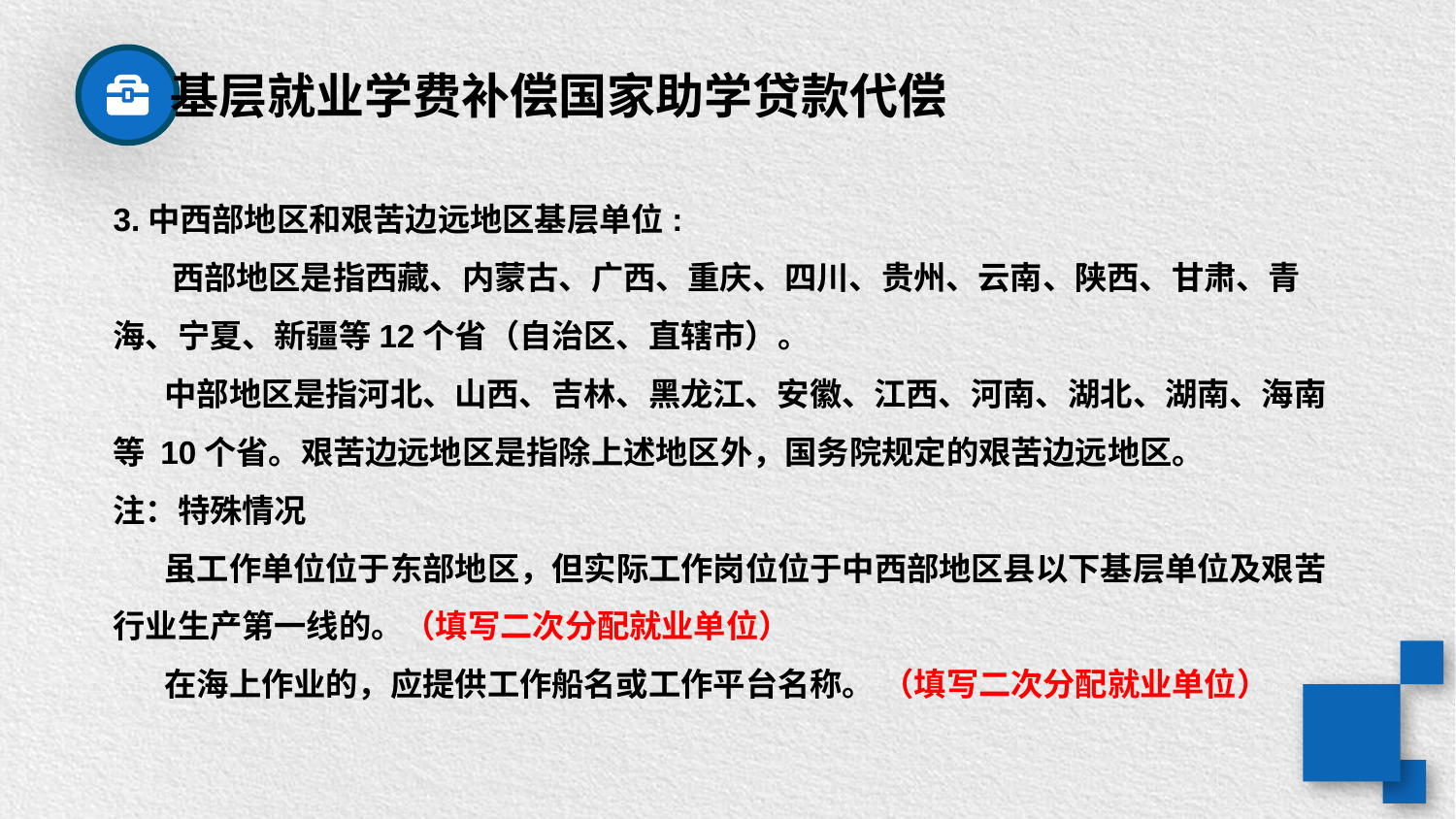

基层就业学费补偿国家助学贷款代偿

3.中西部地区和艰苦边远地区基层单位:
       西部地区是指西藏、内蒙古、广西、重庆、四川、贵州、云南、陕西、甘肃、青海、宁夏、新疆等12个省（自治区、直辖市）。
      中部地区是指河北、山西、吉林、黑龙江、安徽、江西、河南、湖北、湖南、海南等 10个省。艰苦边远地区是指除上述地区外，国务院规定的艰苦边远地区。
注：特殊情况
      虽工作单位位于东部地区，但实际工作岗位位于中西部地区县以下基层单位及艰苦行业生产第一线的。（填写二次分配就业单位）
      在海上作业的，应提供工作船名或工作平台名称。 （填写二次分配就业单位）